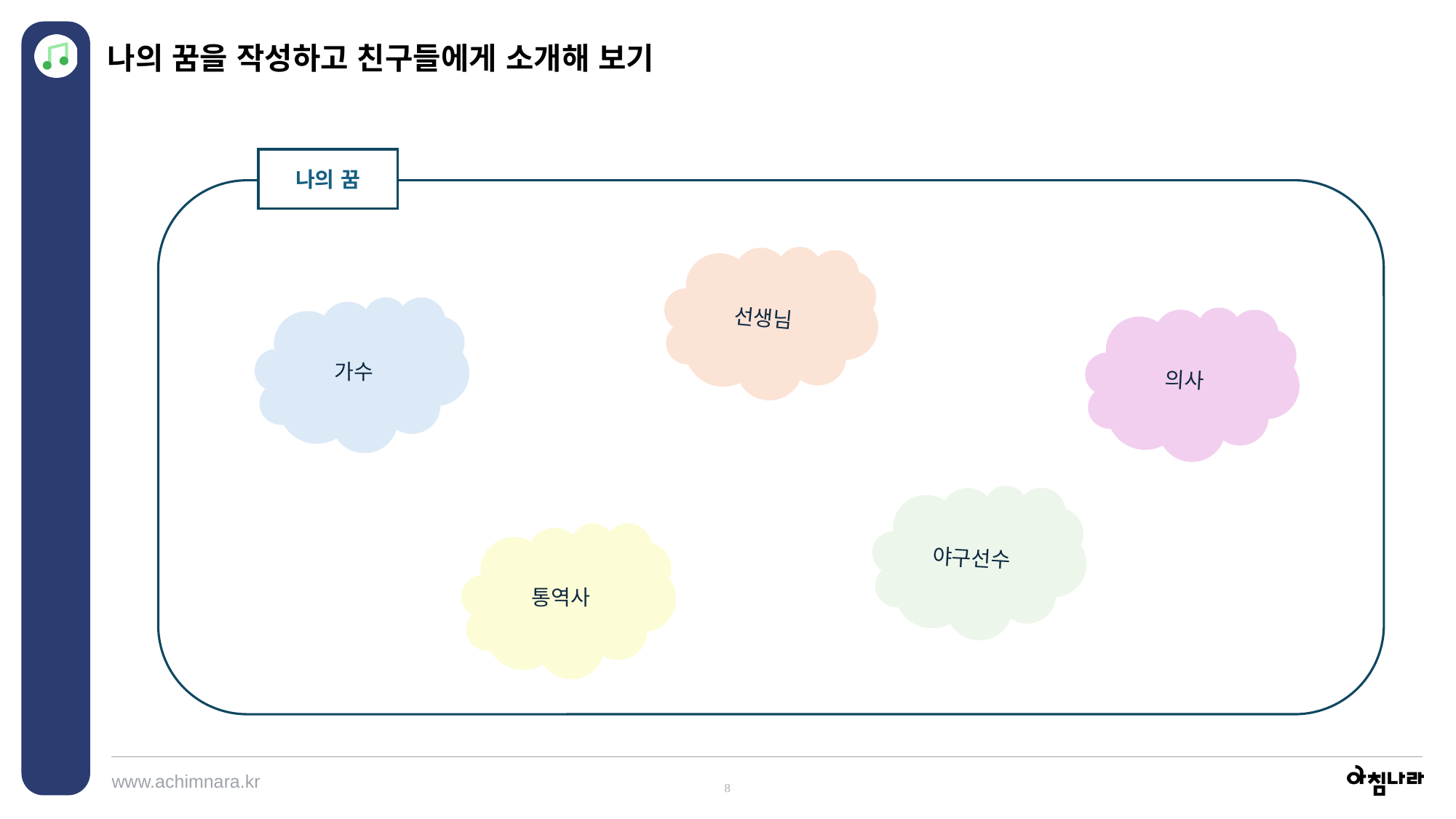

나의 꿈을 작성하고 친구들에게 소개해 보기
나의 꿈

선생님
가수
의사
야구선수
통역사
8